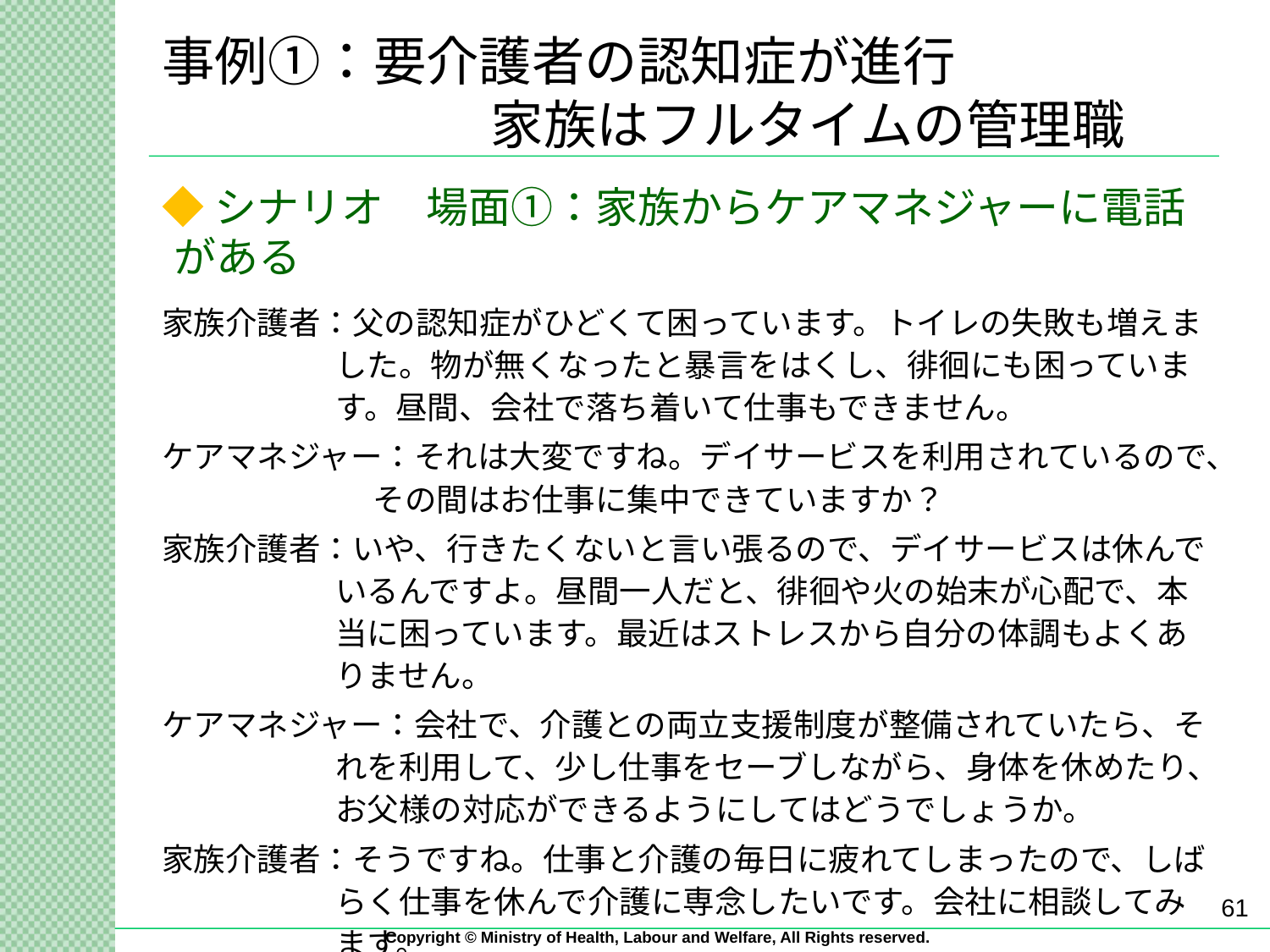

# 事例①：要介護者の認知症が進行 　　　　　 　家族はフルタイムの管理職
◆シナリオ　場面①：家族からケアマネジャーに電話がある
家族介護者：父の認知症がひどくて困っています。トイレの失敗も増えました。物が無くなったと暴言をはくし、徘徊にも困っています。昼間、会社で落ち着いて仕事もできません。
ケアマネジャー：それは大変ですね。デイサービスを利用されているので、その間はお仕事に集中できていますか？
家族介護者：いや、行きたくないと言い張るので、デイサービスは休んでいるんですよ。昼間一人だと、徘徊や火の始末が心配で、本当に困っています。最近はストレスから自分の体調もよくありません。
ケアマネジャー：会社で、介護との両立支援制度が整備されていたら、それを利用して、少し仕事をセーブしながら、身体を休めたり、お父様の対応ができるようにしてはどうでしょうか。
家族介護者：そうですね。仕事と介護の毎日に疲れてしまったので、しばらく仕事を休んで介護に専念したいです。会社に相談してみます。
ケアマネジャー：そうですね。それがよいと思います。

61
Copyright © Ministry of Health, Labour and Welfare, All Rights reserved.